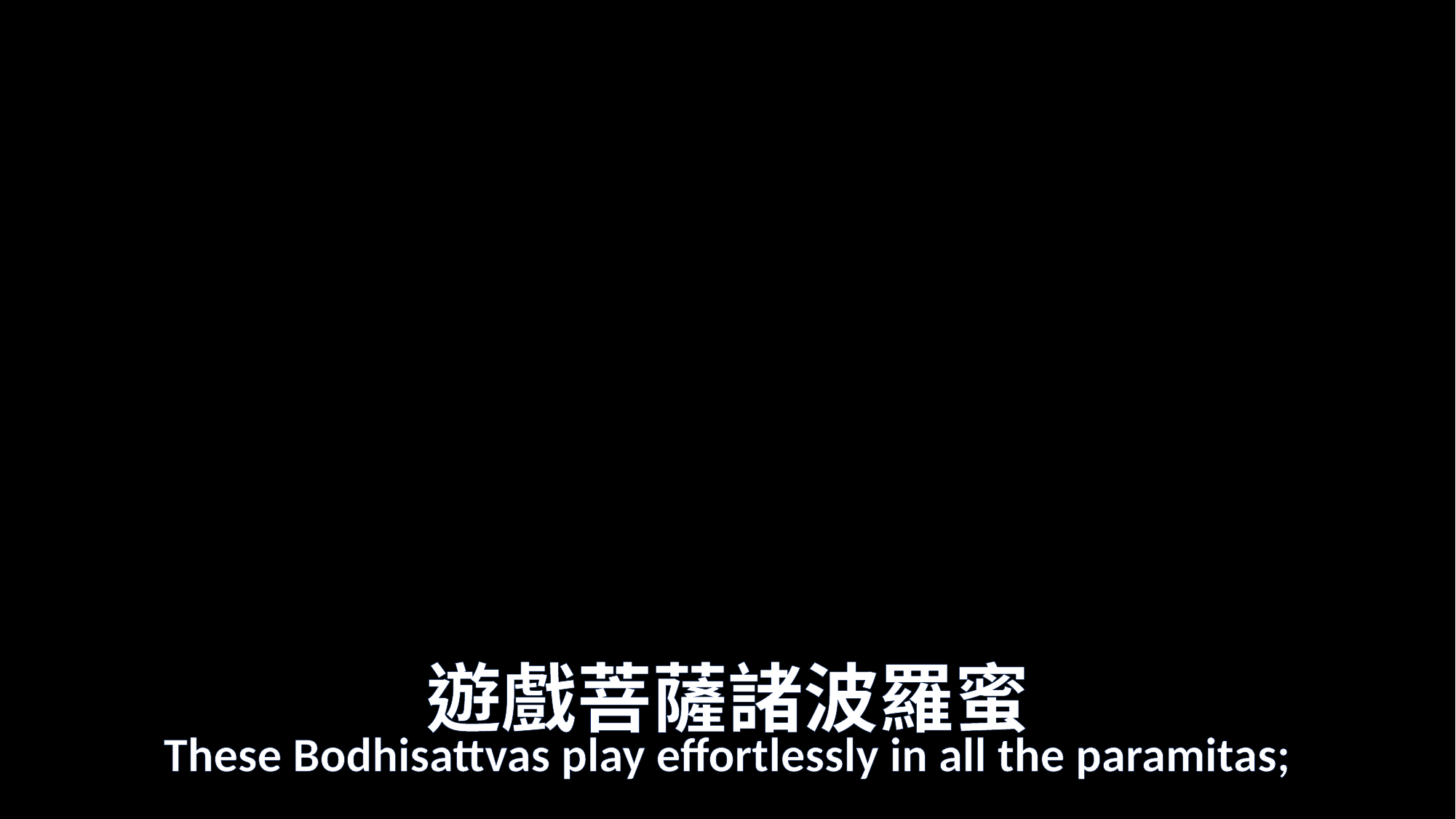

# 遊戲菩薩諸波羅蜜
These Bodhisattvas play effortlessly in all the paramitas;